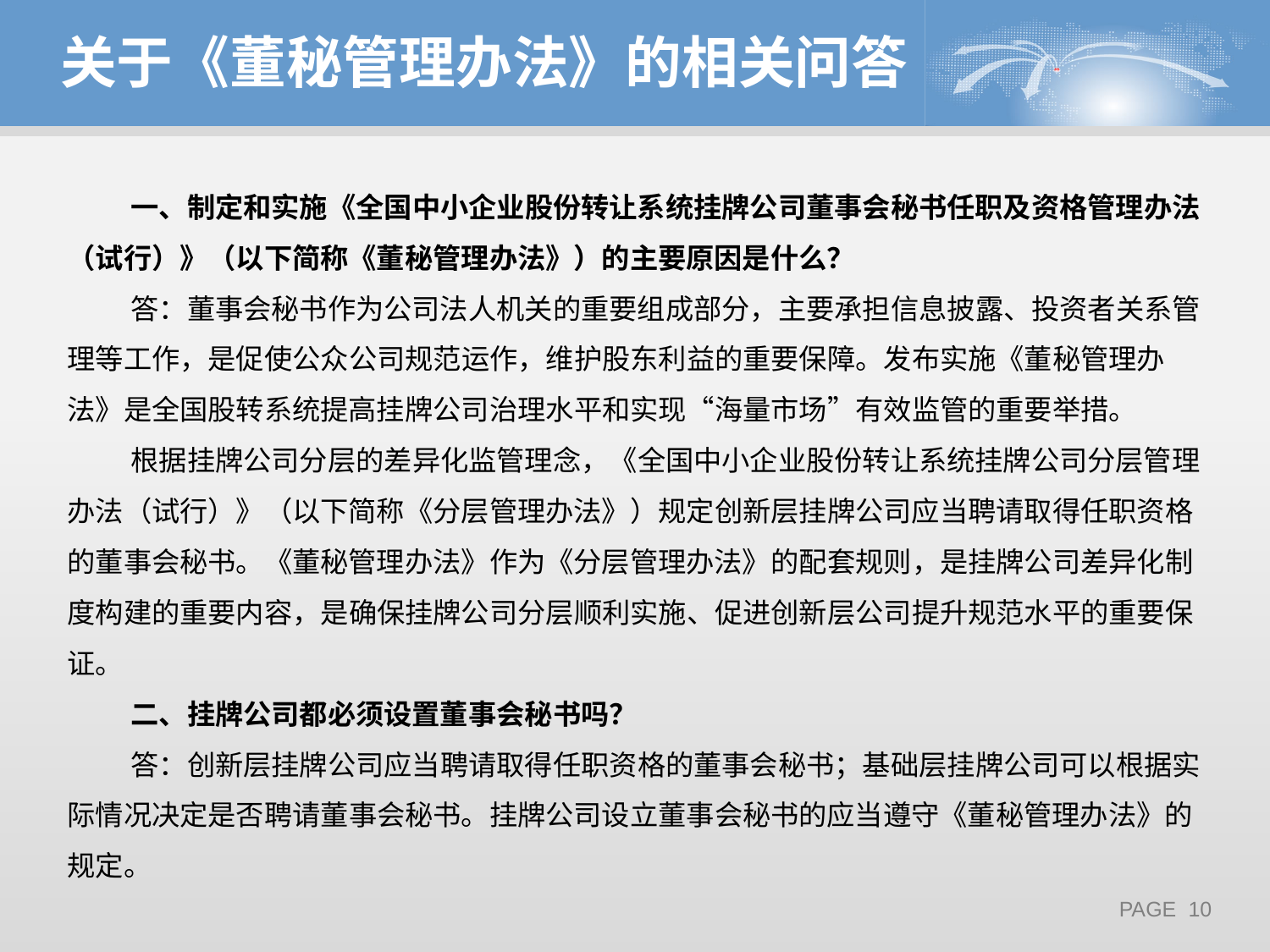

关于《董秘管理办法》的相关问答
一、制定和实施《全国中小企业股份转让系统挂牌公司董事会秘书任职及资格管理办法（试行）》（以下简称《董秘管理办法》）的主要原因是什么？
答：董事会秘书作为公司法人机关的重要组成部分，主要承担信息披露、投资者关系管理等工作，是促使公众公司规范运作，维护股东利益的重要保障。发布实施《董秘管理办法》是全国股转系统提高挂牌公司治理水平和实现“海量市场”有效监管的重要举措。
根据挂牌公司分层的差异化监管理念，《全国中小企业股份转让系统挂牌公司分层管理办法（试行）》（以下简称《分层管理办法》）规定创新层挂牌公司应当聘请取得任职资格的董事会秘书。《董秘管理办法》作为《分层管理办法》的配套规则，是挂牌公司差异化制度构建的重要内容，是确保挂牌公司分层顺利实施、促进创新层公司提升规范水平的重要保证。
二、挂牌公司都必须设置董事会秘书吗？
答：创新层挂牌公司应当聘请取得任职资格的董事会秘书；基础层挂牌公司可以根据实际情况决定是否聘请董事会秘书。挂牌公司设立董事会秘书的应当遵守《董秘管理办法》的规定。